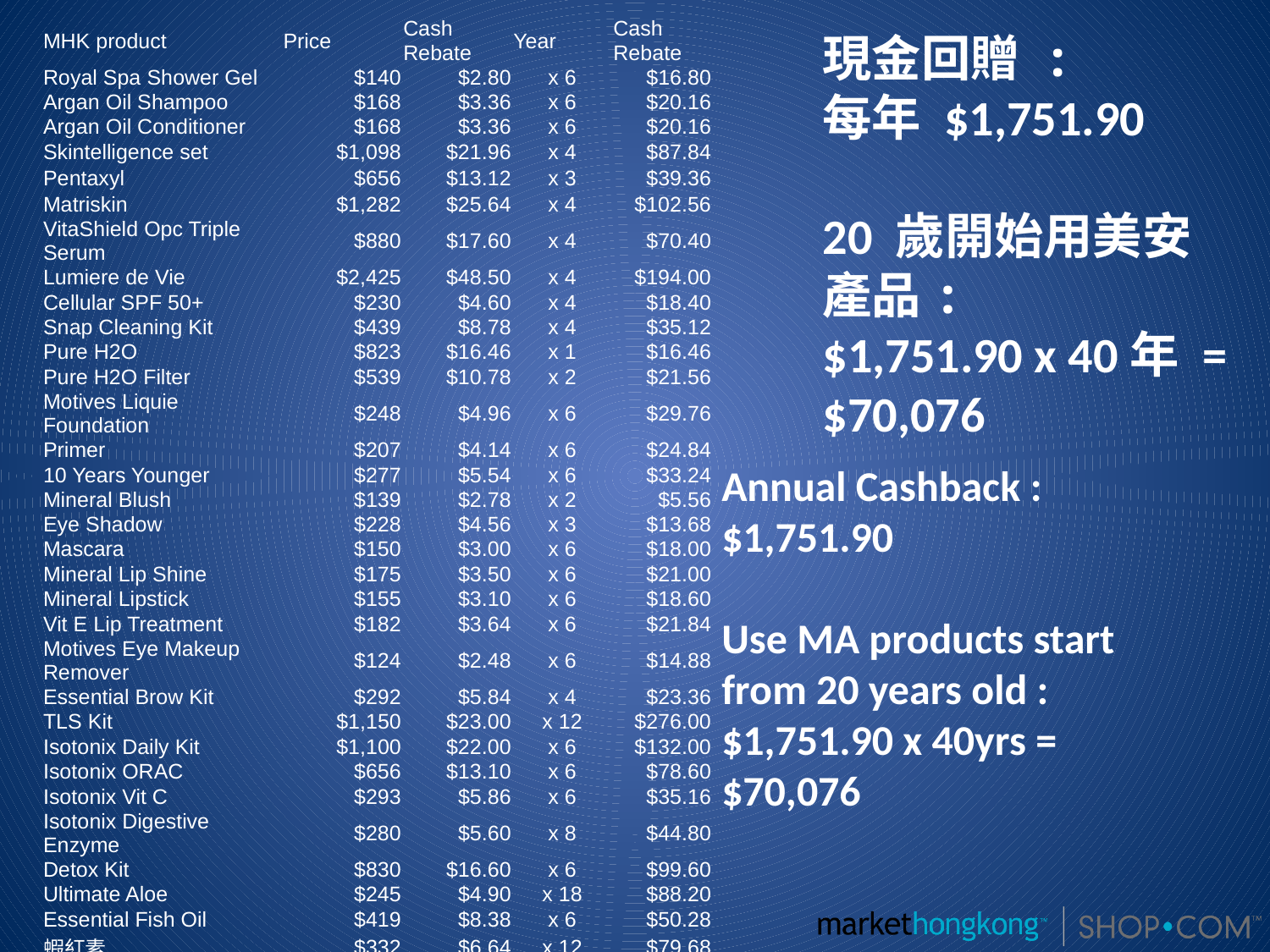

| MHK product | Price | Cash Rebate | Year | Cash Rebate |
| --- | --- | --- | --- | --- |
| Royal Spa Shower Gel | $140 | $2.80 | x 6 | $16.80 |
| Argan Oil Shampoo | $168 | $3.36 | x 6 | $20.16 |
| Argan Oil Conditioner | $168 | $3.36 | x 6 | $20.16 |
| Skintelligence set | $1,098 | $21.96 | x 4 | $87.84 |
| Pentaxyl | $656 | $13.12 | x 3 | $39.36 |
| Matriskin | $1,282 | $25.64 | x 4 | $102.56 |
| VitaShield Opc Triple Serum | $880 | $17.60 | x 4 | $70.40 |
| Lumiere de Vie | $2,425 | $48.50 | x 4 | $194.00 |
| Cellular SPF 50+ | $230 | $4.60 | x 4 | $18.40 |
| Snap Cleaning Kit | $439 | $8.78 | x 4 | $35.12 |
| Pure H2O | $823 | $16.46 | x 1 | $16.46 |
| Pure H2O Filter | $539 | $10.78 | x 2 | $21.56 |
| Motives Liquie Foundation | $248 | $4.96 | x 6 | $29.76 |
| Primer | $207 | $4.14 | x 6 | $24.84 |
| 10 Years Younger | $277 | $5.54 | x 6 | $33.24 |
| Mineral Blush | $139 | $2.78 | x 2 | $5.56 |
| Eye Shadow | $228 | $4.56 | x 3 | $13.68 |
| Mascara | $150 | $3.00 | x 6 | $18.00 |
| Mineral Lip Shine | $175 | $3.50 | x 6 | $21.00 |
| Mineral Lipstick | $155 | $3.10 | x 6 | $18.60 |
| Vit E Lip Treatment | $182 | $3.64 | x 6 | $21.84 |
| Motives Eye Makeup Remover | $124 | $2.48 | x 6 | $14.88 |
| Essential Brow Kit | $292 | $5.84 | x 4 | $23.36 |
| TLS Kit | $1,150 | $23.00 | x 12 | $276.00 |
| Isotonix Daily Kit | $1,100 | $22.00 | x 6 | $132.00 |
| Isotonix ORAC | $656 | $13.10 | x 6 | $78.60 |
| Isotonix Vit C | $293 | $5.86 | x 6 | $35.16 |
| Isotonix Digestive Enzyme | $280 | $5.60 | x 8 | $44.80 |
| Detox Kit | $830 | $16.60 | x 6 | $99.60 |
| Ultimate Aloe | $245 | $4.90 | x 18 | $88.20 |
| Essential Fish Oil | $419 | $8.38 | x 6 | $50.28 |
| 蝦紅素 | $332 | $6.64 | x 12 | $79.68 |
現金回贈 :
每年 $1,751.90

20 歲開始用美安產品:
$1,751.90 x 40年 = $70,076
Annual Cashback :
$1,751.90

Use MA products start from 20 years old :
$1,751.90 x 40yrs = $70,076